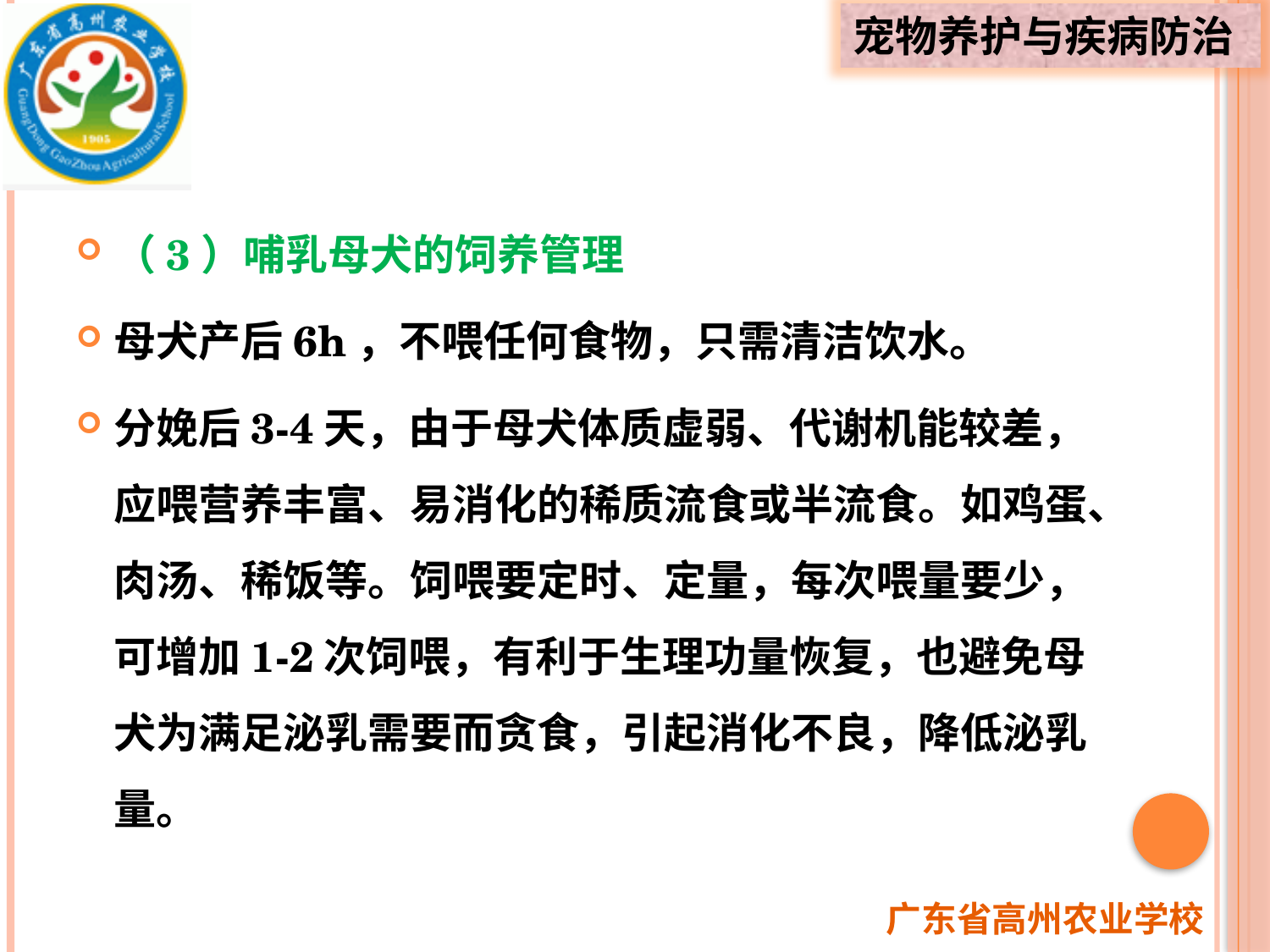

（3）哺乳母犬的饲养管理
母犬产后6h，不喂任何食物，只需清洁饮水。
分娩后3-4天，由于母犬体质虚弱、代谢机能较差，应喂营养丰富、易消化的稀质流食或半流食。如鸡蛋、肉汤、稀饭等。饲喂要定时、定量，每次喂量要少，可增加1-2次饲喂，有利于生理功量恢复，也避免母犬为满足泌乳需要而贪食，引起消化不良，降低泌乳量。